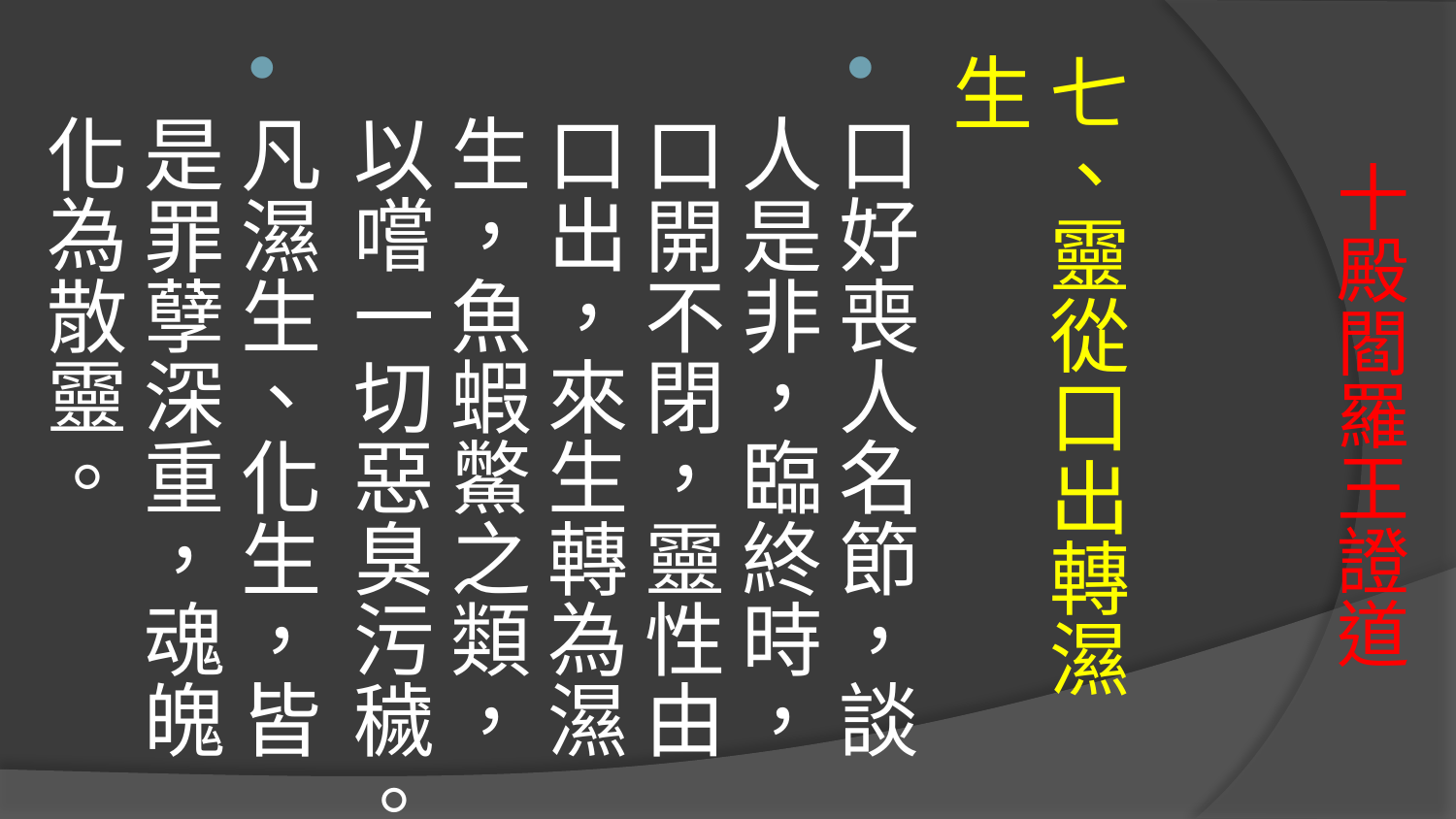

七、靈從口出轉濕生
口好喪人名節，談人是非，臨終時，口開不閉，靈性由口出，來生轉為濕生，魚蝦鱉之類，以嚐一切惡臭污穢。
凡濕生、化生，皆是罪孽深重，魂魄化為散靈。
# 十殿閻羅王證道